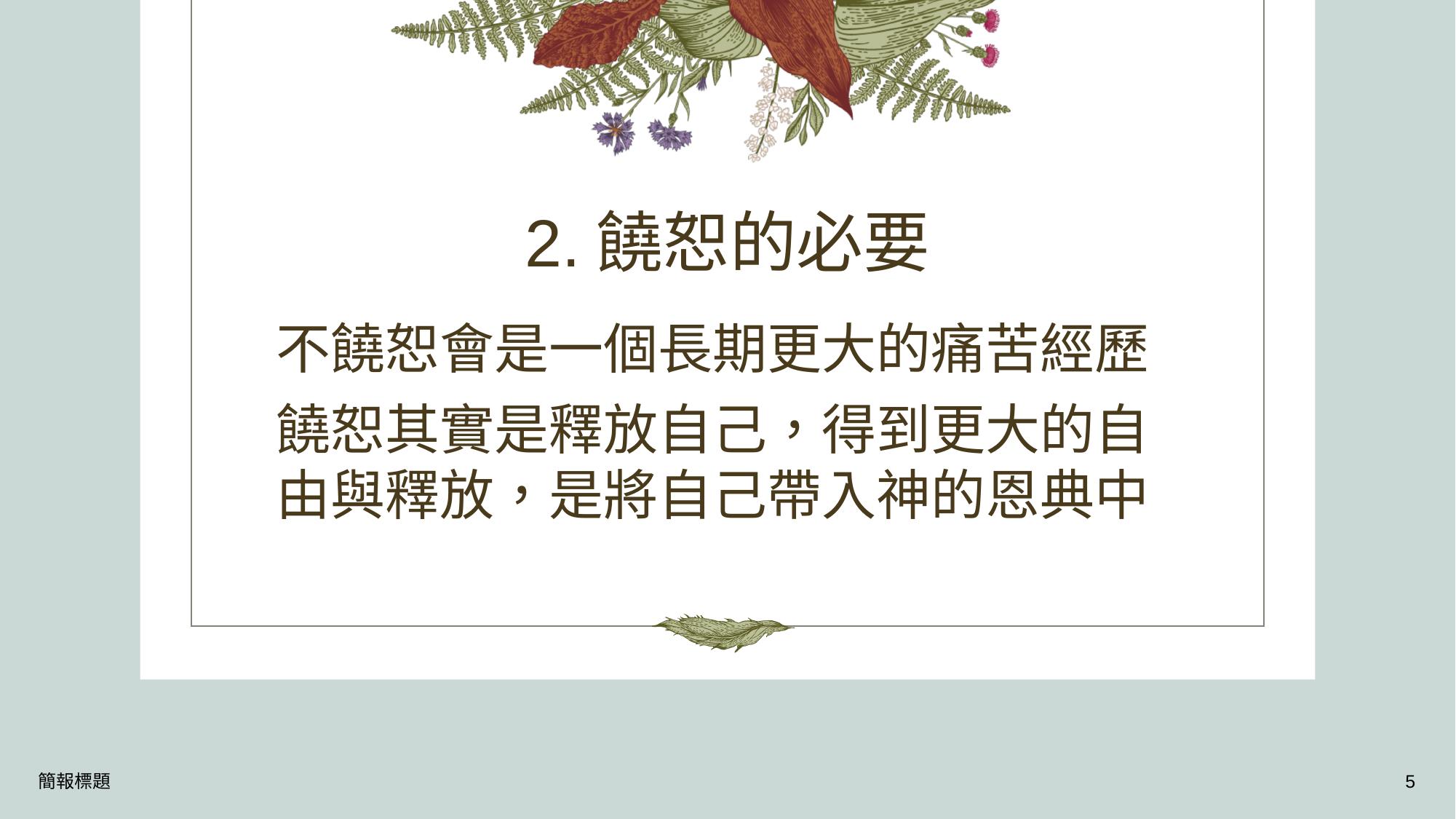

# 2.饒恕的必要
不饒恕會是一個長期更大的痛苦經歷
饒恕其實是釋放自己，得到更大的自由與釋放，是將自己帶入神的恩典中
簡報標題
5